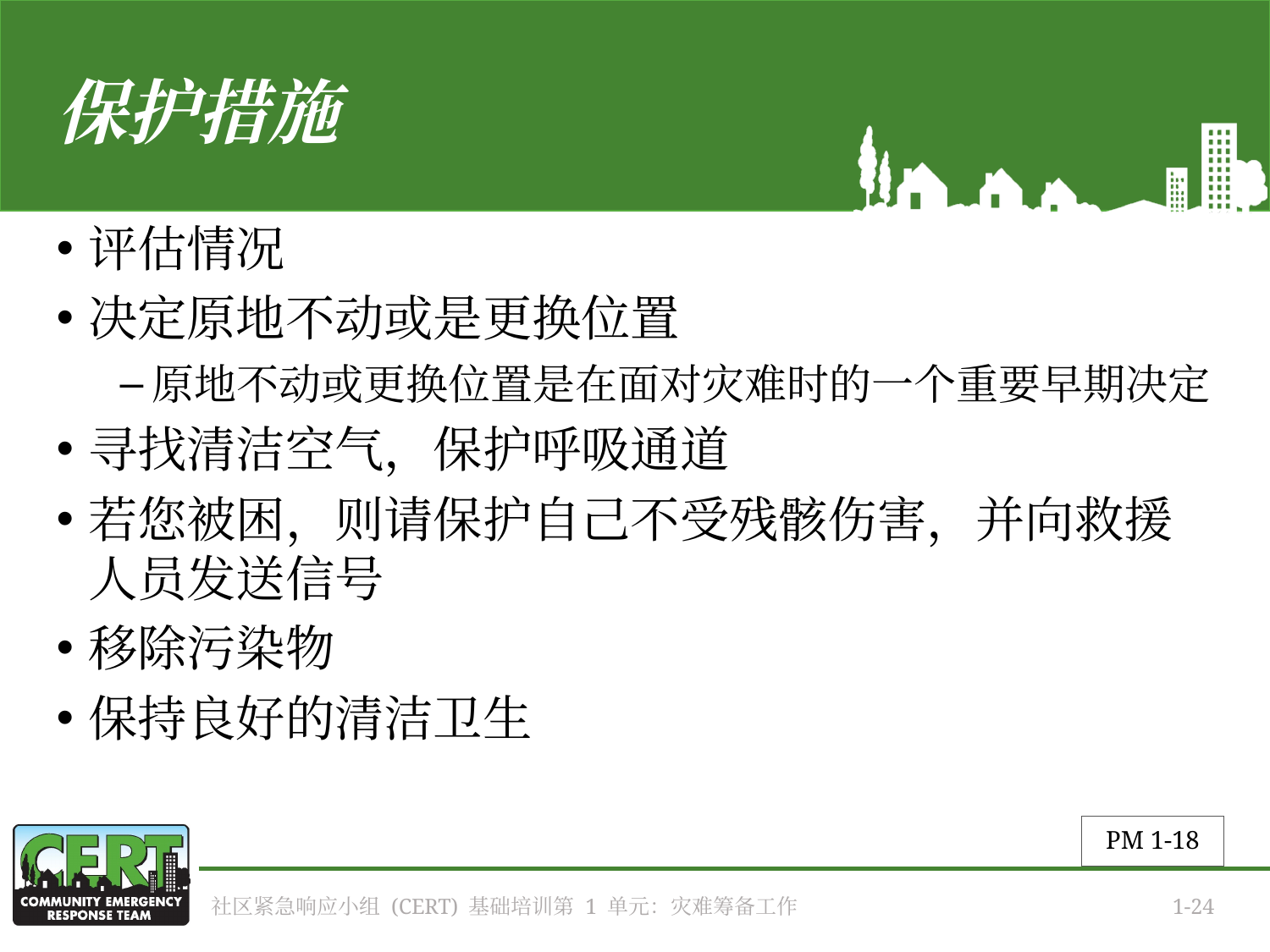

# 保护措施
评估情况
决定原地不动或是更换位置
原地不动或更换位置是在面对灾难时的一个重要早期决定
寻找清洁空气，保护呼吸通道
若您被困，则请保护自己不受残骸伤害，并向救援人员发送信号
移除污染物
保持良好的清洁卫生

PM 1-18
社区紧急响应小组 (CERT) 基础培训第 1 单元：灾难筹备工作
1-24